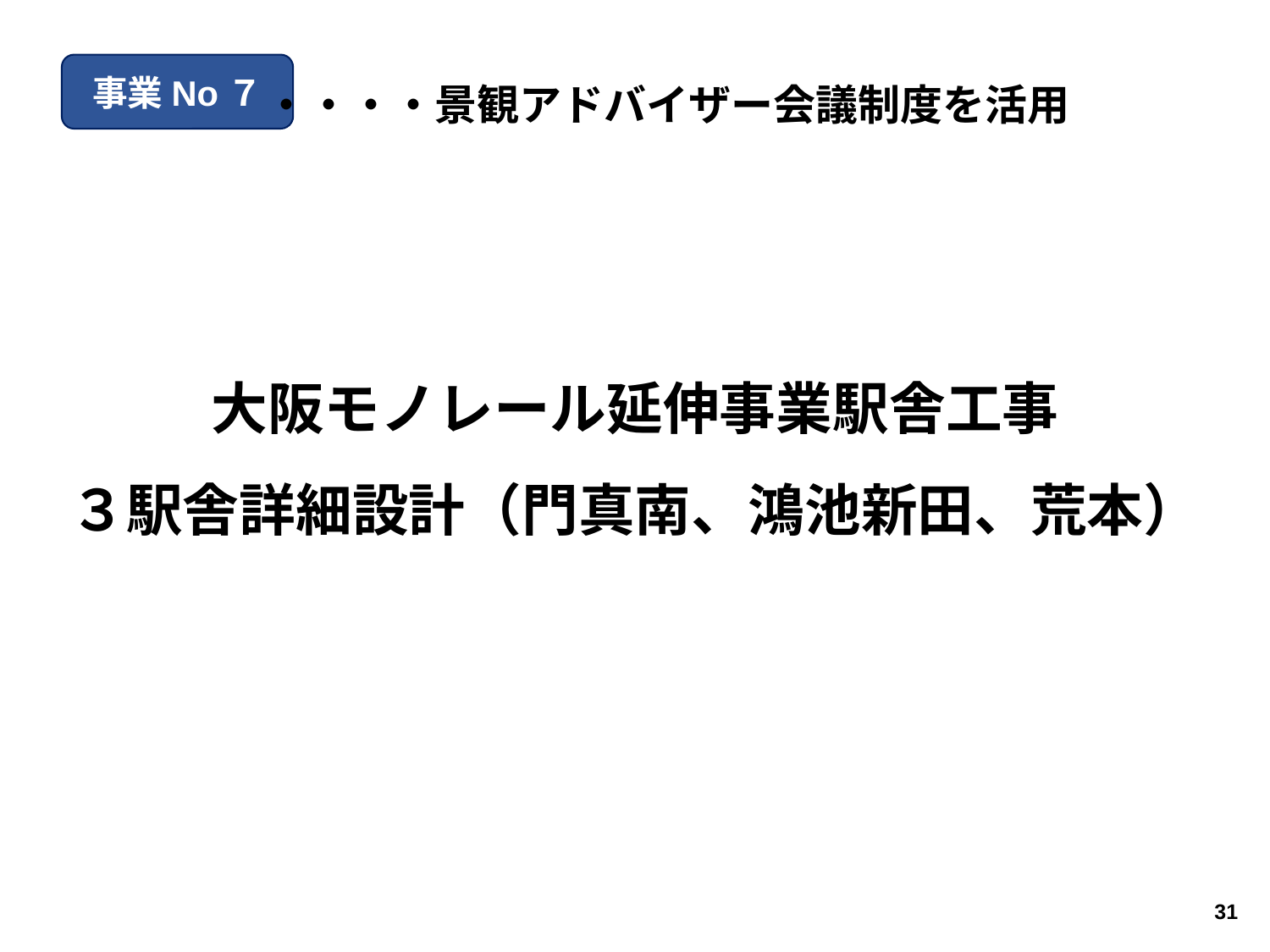

・・・・景観アドバイザー会議制度を活用
事業No７
大阪モノレール延伸事業駅舎工事
３駅舎詳細設計（門真南、鴻池新田、荒本）
31